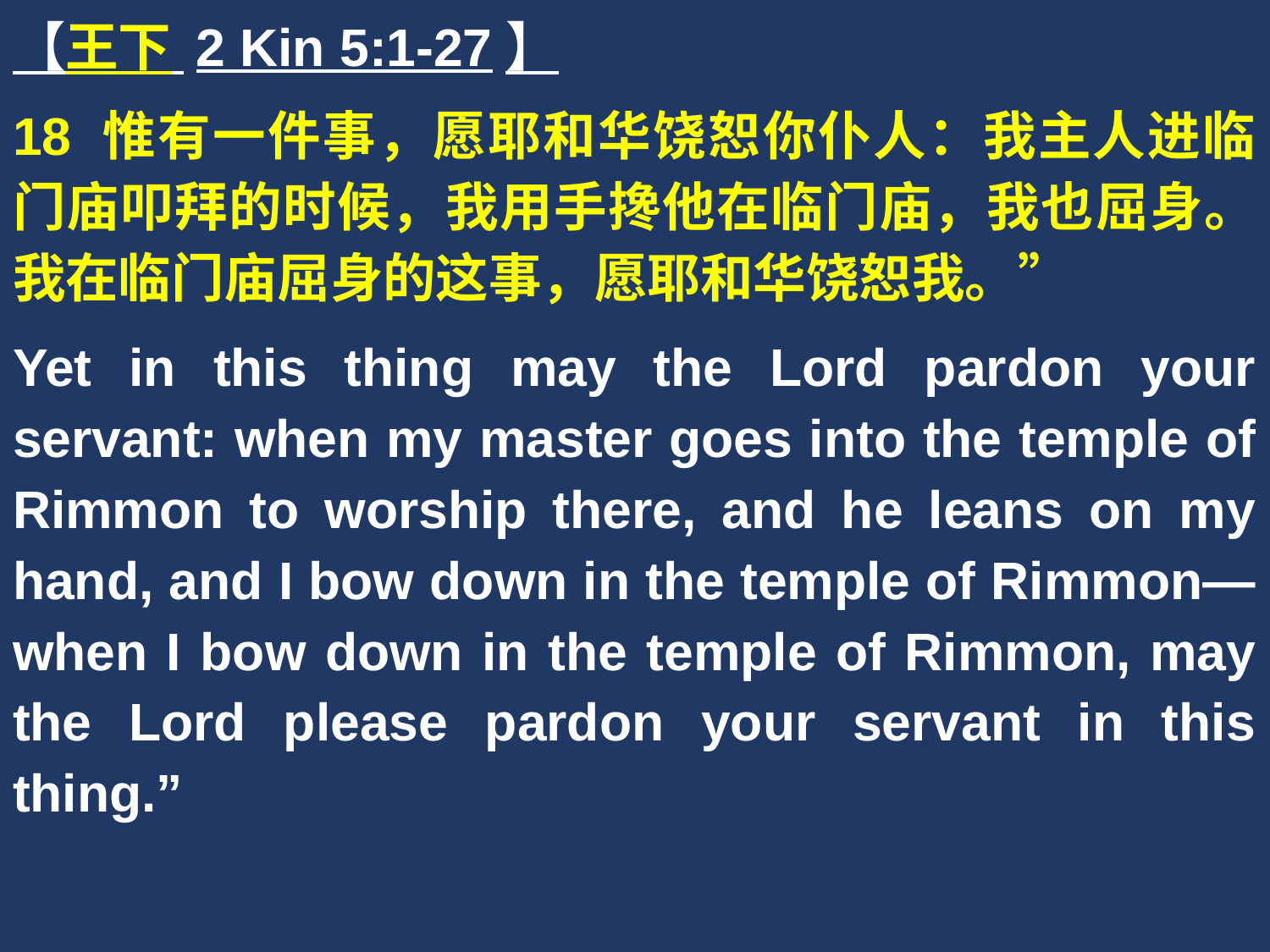

【王下 2 Kin 5:1-27】
18 惟有一件事，愿耶和华饶恕你仆人：我主人进临门庙叩拜的时候，我用手搀他在临门庙，我也屈身。我在临门庙屈身的这事，愿耶和华饶恕我。”
Yet in this thing may the Lord pardon your servant: when my master goes into the temple of Rimmon to worship there, and he leans on my hand, and I bow down in the temple of Rimmon—when I bow down in the temple of Rimmon, may the Lord please pardon your servant in this thing.”